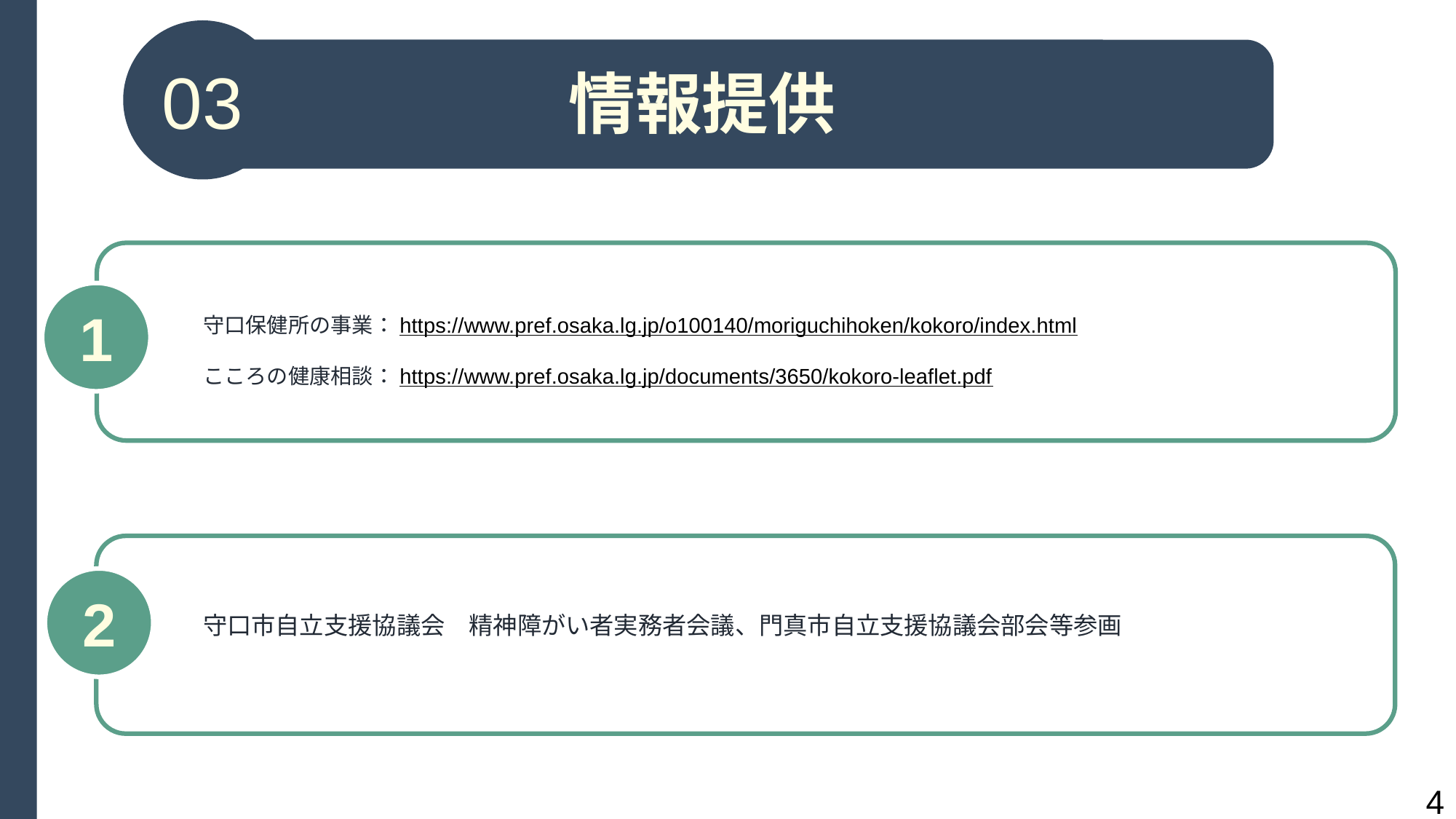

03

情報提供

1
守口保健所の事業：https://www.pref.osaka.lg.jp/o100140/moriguchihoken/kokoro/index.html
こころの健康相談：https://www.pref.osaka.lg.jp/documents/3650/kokoro-leaflet.pdf

2

守口市自立支援協議会　精神障がい者実務者会議、門真市自立支援協議会部会等参画